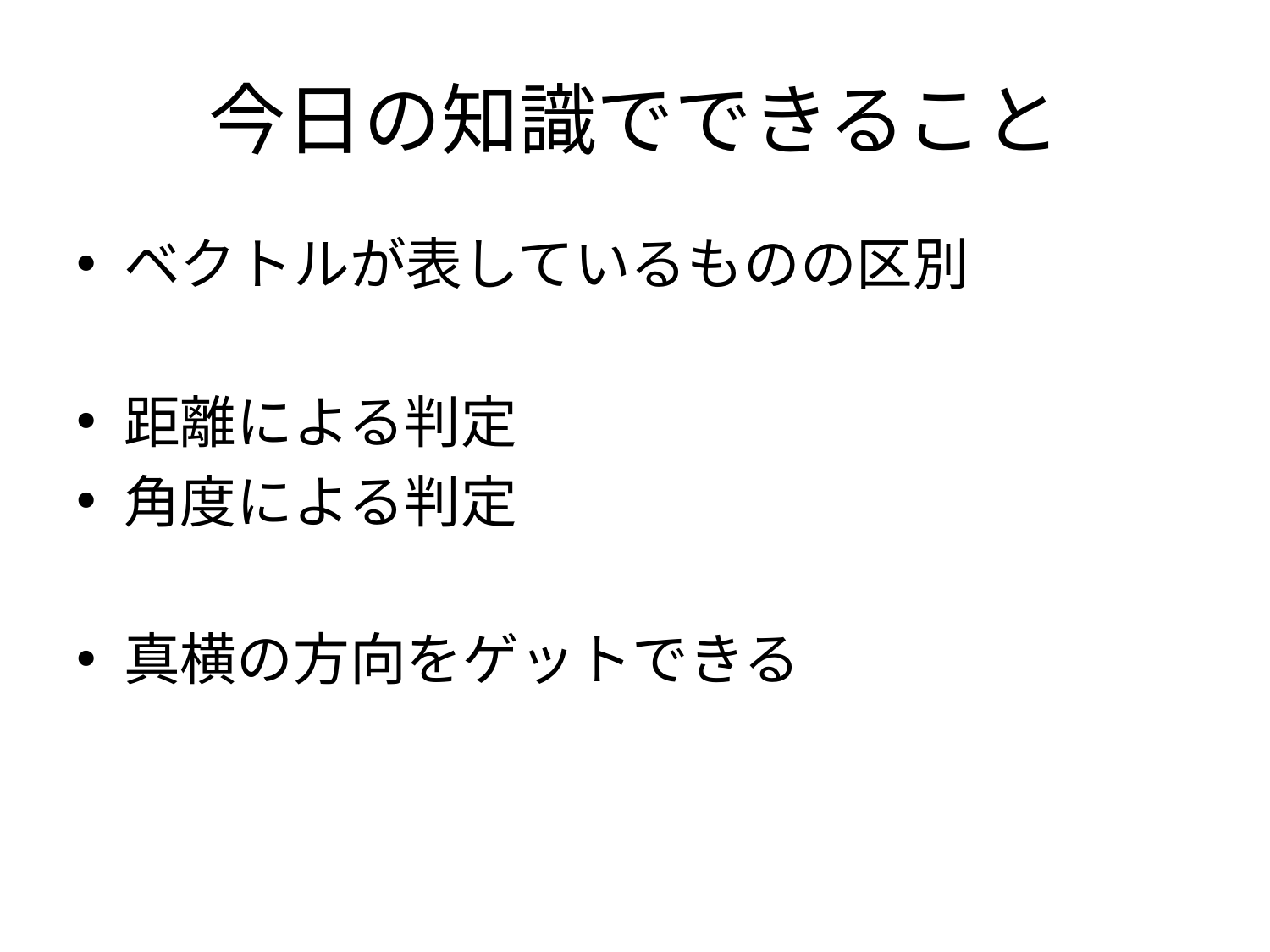

# 今日の知識でできること
ベクトルが表しているものの区別

距離による判定
角度による判定

真横の方向をゲットできる